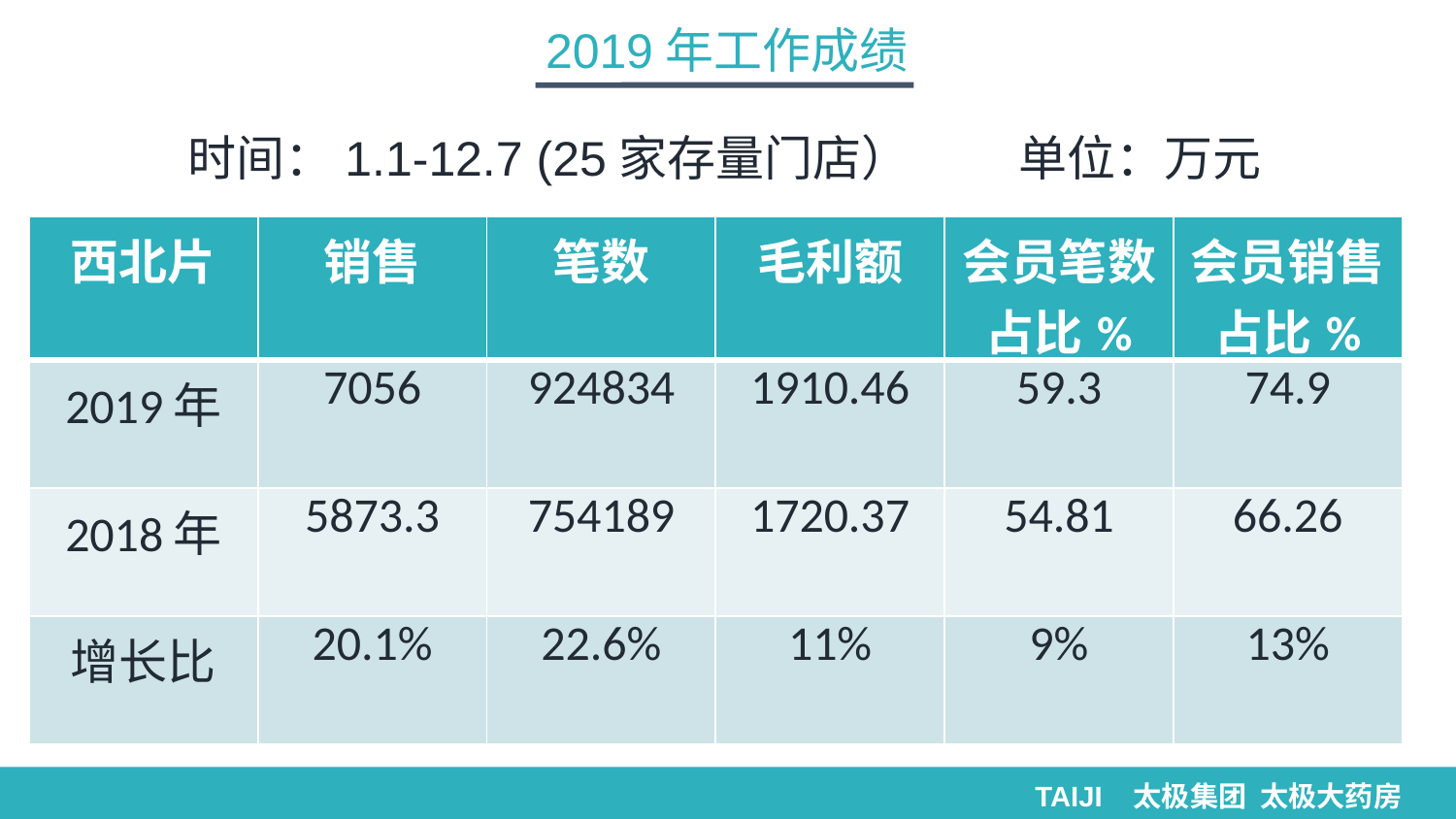

2019年工作成绩
时间：1.1-12.7 (25家存量门店）          单位：万元
| 西北片 | 销售 | 笔数 | 毛利额 | 会员笔数占比% | 会员销售占比% |
| --- | --- | --- | --- | --- | --- |
| 2019年 | 7056 | 924834 | 1910.46 | 59.3 | 74.9 |
| 2018年 | 5873.3 | 754189 | 1720.37 | 54.81 | 66.26 |
| 增长比 | 20.1% | 22.6% | 11% | 9% | 13% |

TAIJI   太极集团  太极大药房